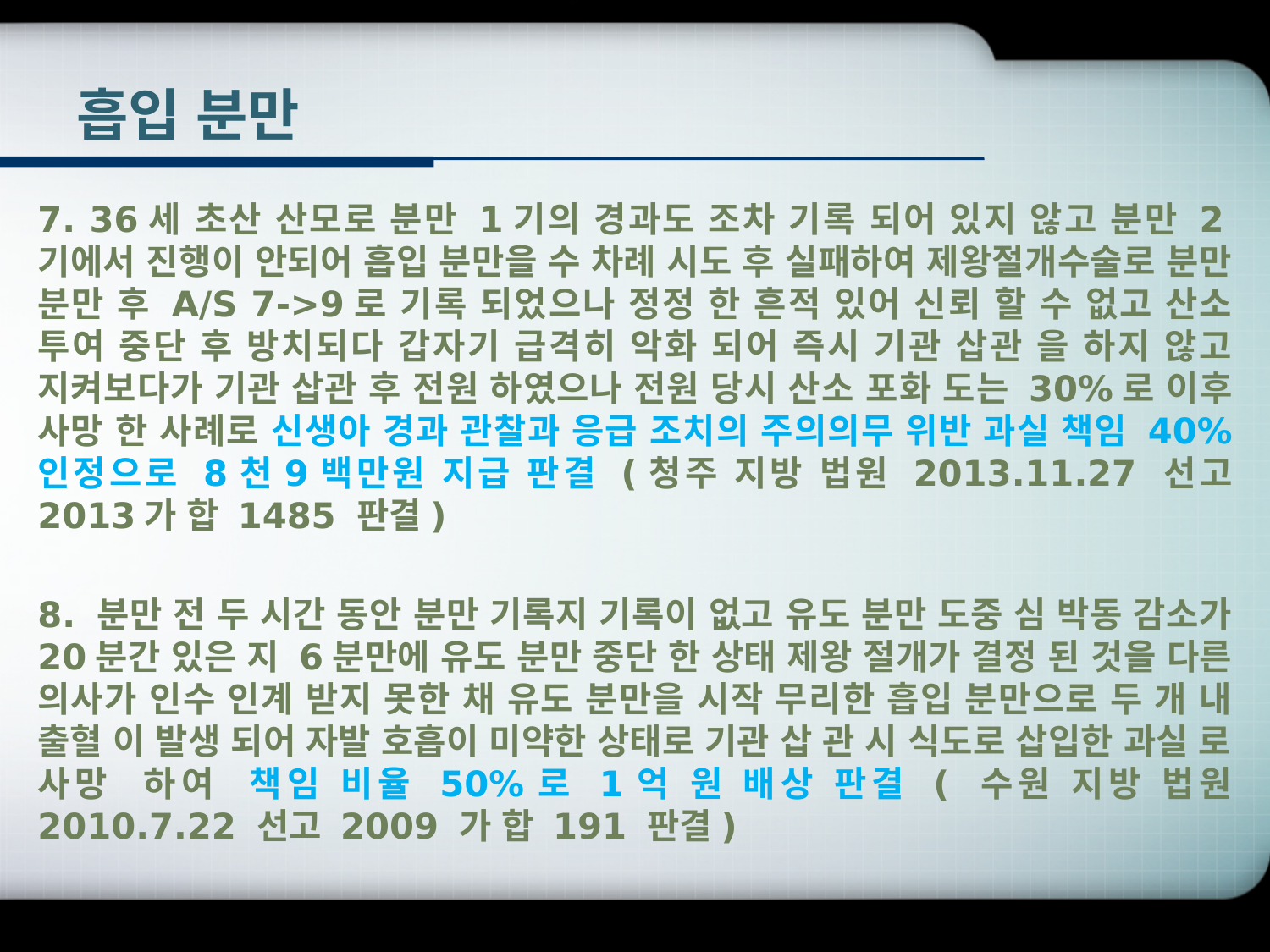

# 흡입 분만
7. 36세 초산 산모로 분만 1기의 경과도 조차 기록 되어 있지 않고 분만 2기에서 진행이 안되어 흡입 분만을 수 차례 시도 후 실패하여 제왕절개수술로 분만 분만 후 A/S 7->9로 기록 되었으나 정정 한 흔적 있어 신뢰 할 수 없고 산소 투여 중단 후 방치되다 갑자기 급격히 악화 되어 즉시 기관 삽관 을 하지 않고 지켜보다가 기관 삽관 후 전원 하였으나 전원 당시 산소 포화 도는 30%로 이후 사망 한 사례로 신생아 경과 관찰과 응급 조치의 주의의무 위반 과실 책임 40% 인정으로 8천9백만원 지급 판결 (청주 지방 법원 2013.11.27 선고 2013가 합 1485 판결)

8. 분만 전 두 시간 동안 분만 기록지 기록이 없고 유도 분만 도중 심 박동 감소가 20분간 있은 지 6분만에 유도 분만 중단 한 상태 제왕 절개가 결정 된 것을 다른 의사가 인수 인계 받지 못한 채 유도 분만을 시작 무리한 흡입 분만으로 두 개 내 출혈 이 발생 되어 자발 호흡이 미약한 상태로 기관 삽 관 시 식도로 삽입한 과실 로 사망  하여  책임 비율 50%로 1억 원 배상 판결 ( 수원 지방 법원 2010.7.22 선고 2009 가 합 191 판결)